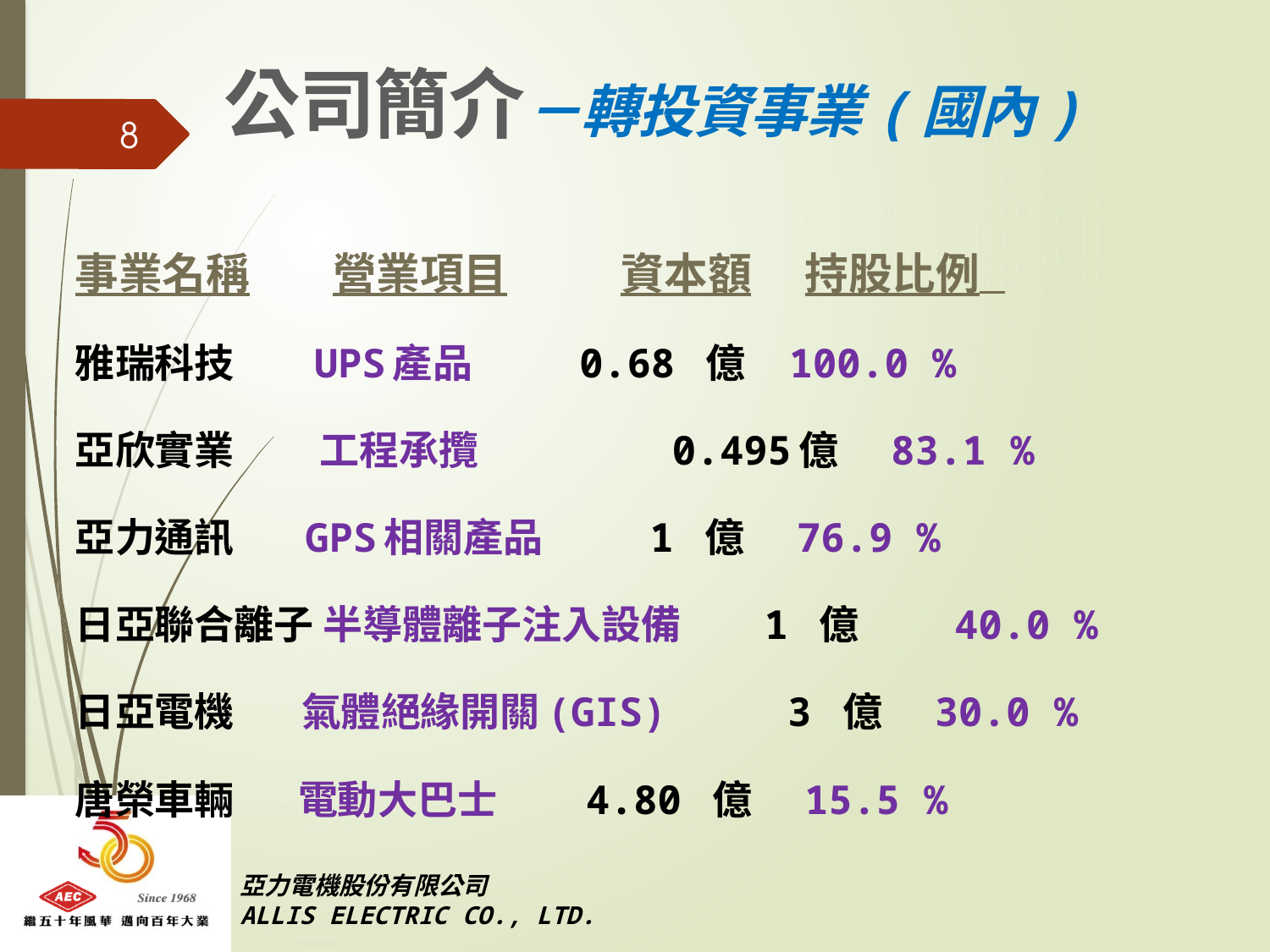

公司簡介－轉投資事業(國內)
8

事業名稱　    營業項目　       資本額　 持股比例
雅瑞科技        UPS產品           0.68 億    100.0 %
亞欣實業　     工程承攬 　　　　  0.495億     83.1 %
亞力通訊       GPS相關產品           1 億     76.9 %
日亞聯合離子 半導體離子注入設備  　  1 億　　 40.0 %
日亞電機　   氣體絕緣開關(GIS)　　   3 億     30.0 %
唐榮車輛       電動大巴士         4.80 億     15.5 %